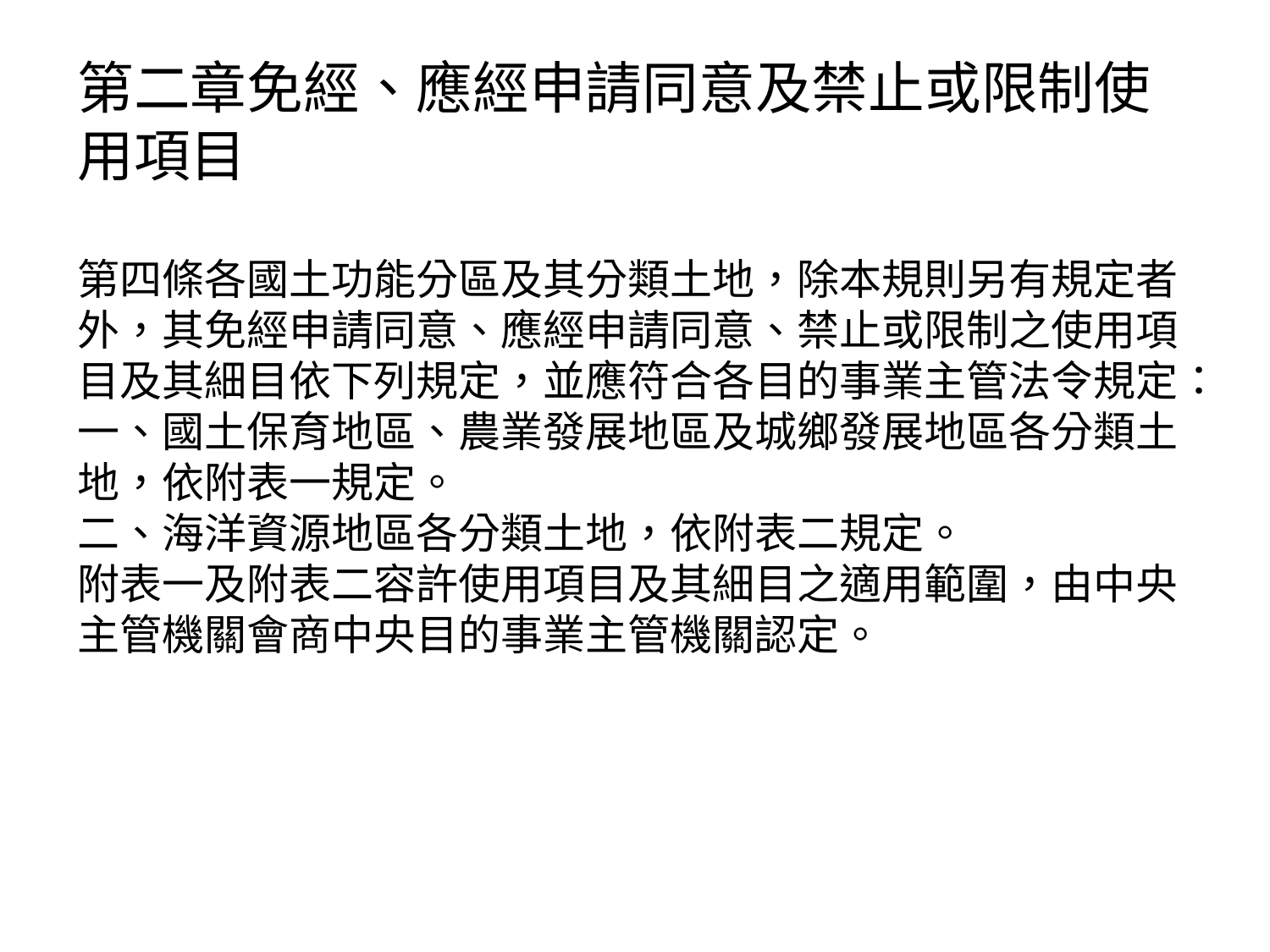

第二章免經、應經申請同意及禁止或限制使用項目
第四條各國土功能分區及其分類土地，除本規則另有規定者外，其免經申請同意、應經申請同意、禁止或限制之使用項目及其細目依下列規定，並應符合各目的事業主管法令規定：
一、國土保育地區、農業發展地區及城鄉發展地區各分類土地，依附表一規定。
二、海洋資源地區各分類土地，依附表二規定。
附表一及附表二容許使用項目及其細目之適用範圍，由中央主管機關會商中央目的事業主管機關認定。